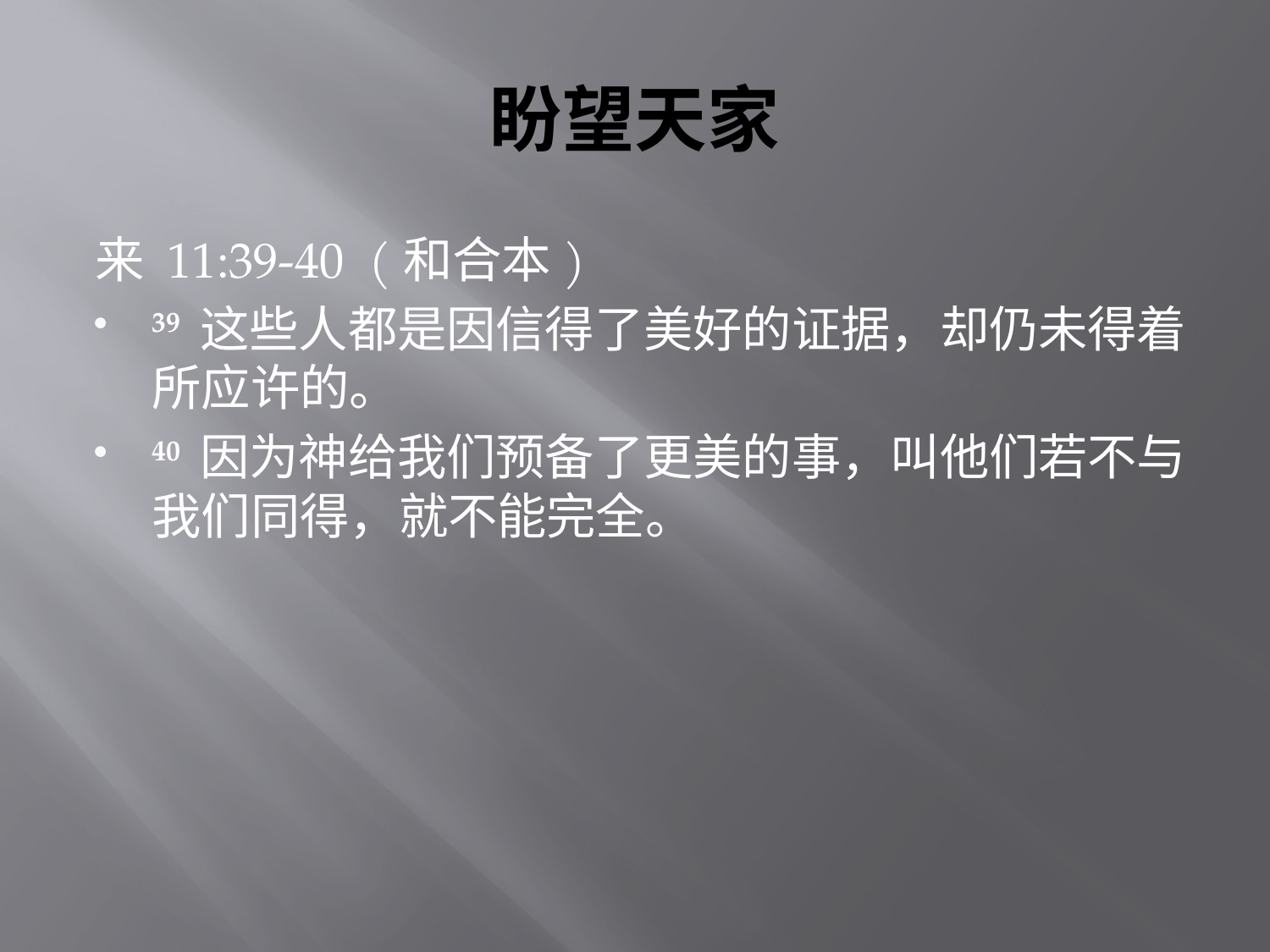

# 盼望天家
来 11:39-40  (和合本)
39 这些人都是因信得了美好的证据，却仍未得着所应许的。
40 因为神给我们预备了更美的事，叫他们若不与我们同得，就不能完全。